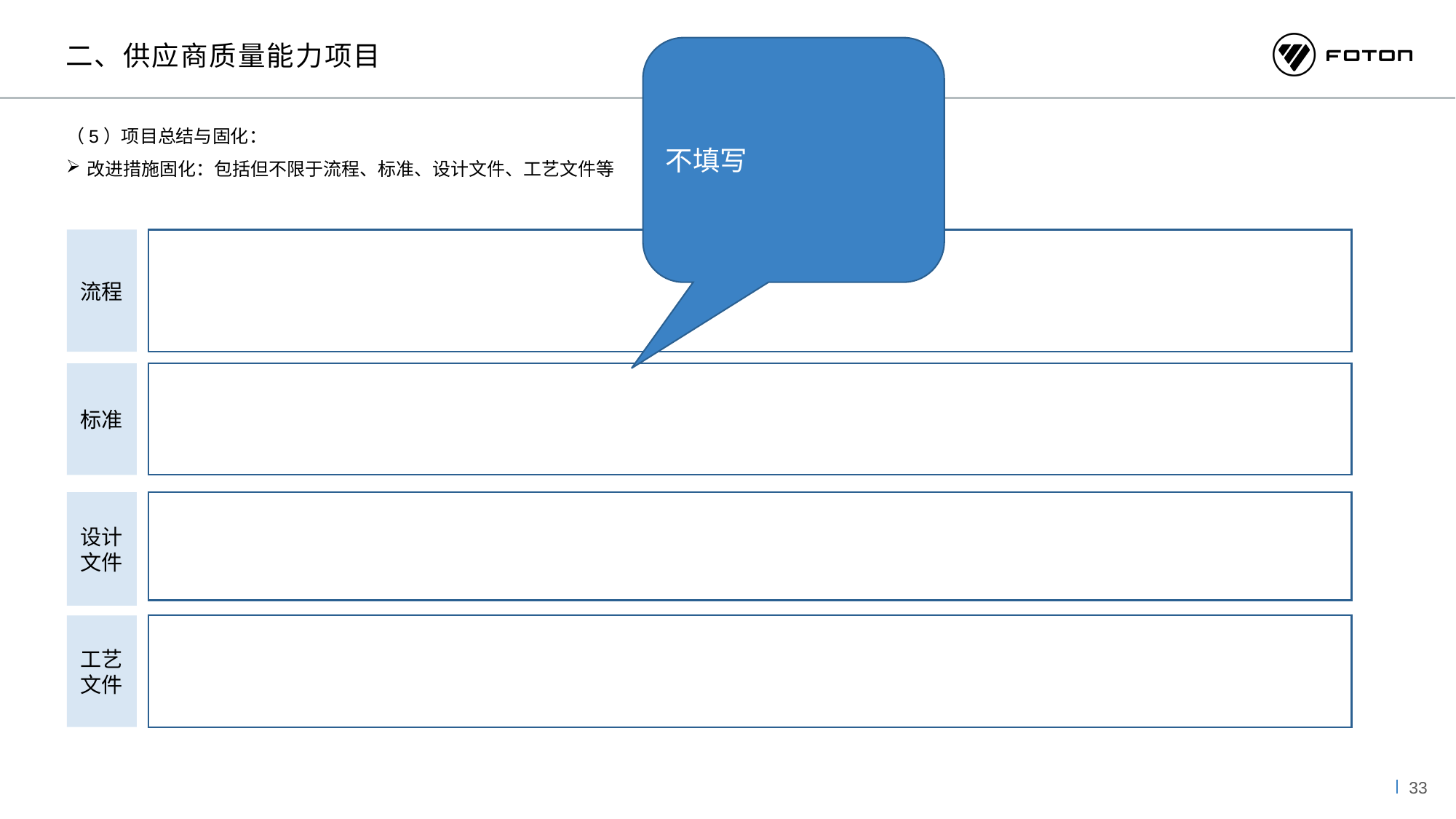

二、供应商质量能力项目
不填写
（5）项目总结与固化：
改进措施固化：包括但不限于流程、标准、设计文件、工艺文件等
流程

标准

设计文件

工艺文件